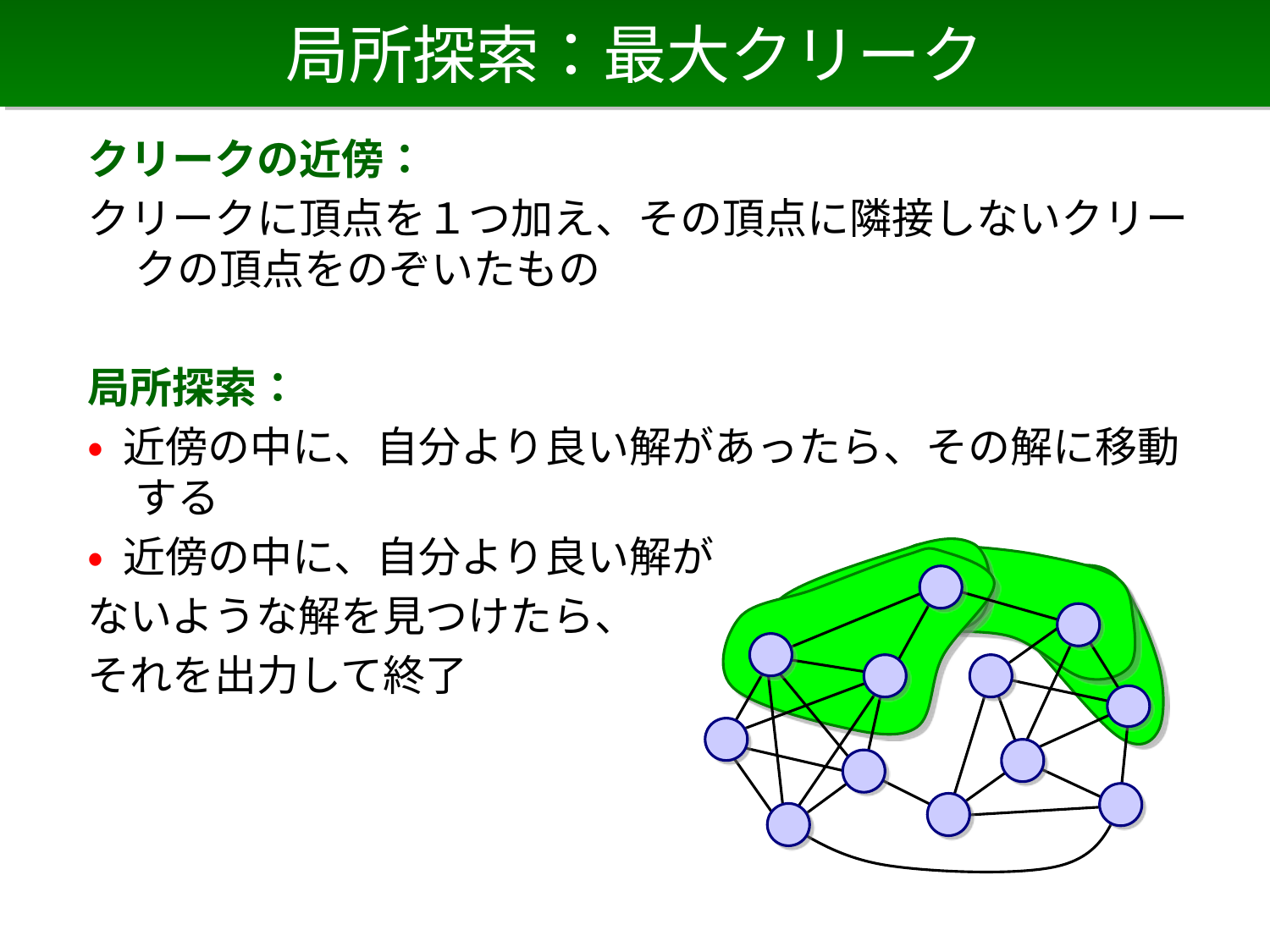

# 局所探索：最大クリーク
クリークの近傍：
クリークに頂点を１つ加え、その頂点に隣接しないクリークの頂点をのぞいたもの

局所探索：
• 近傍の中に、自分より良い解があったら、その解に移動する
• 近傍の中に、自分より良い解が
ないような解を見つけたら、
それを出力して終了